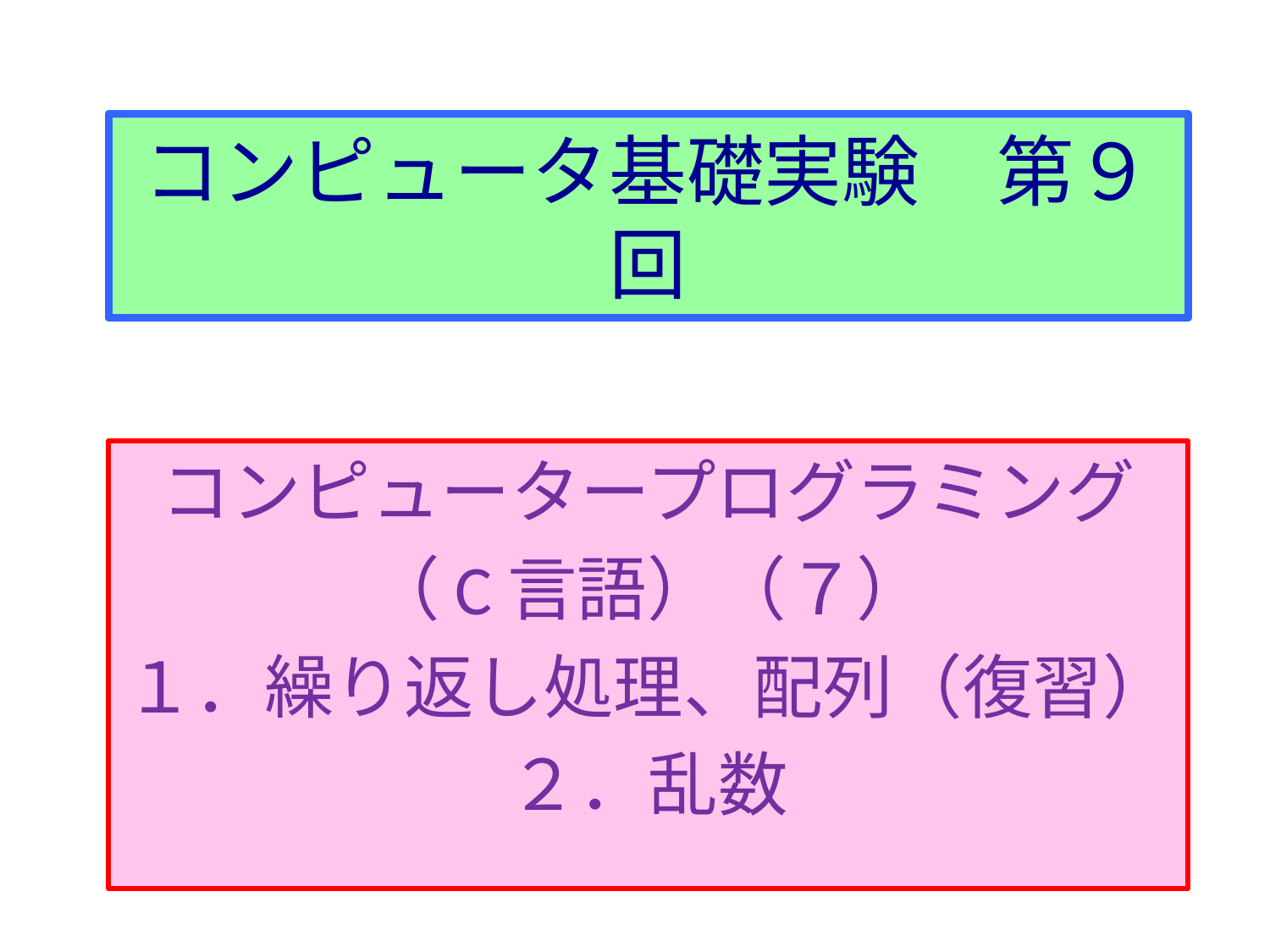

# コンピュータ基礎実験　第９回
コンピュータープログラミング
（C言語）（７）
１．繰り返し処理、配列（復習）
２．乱数